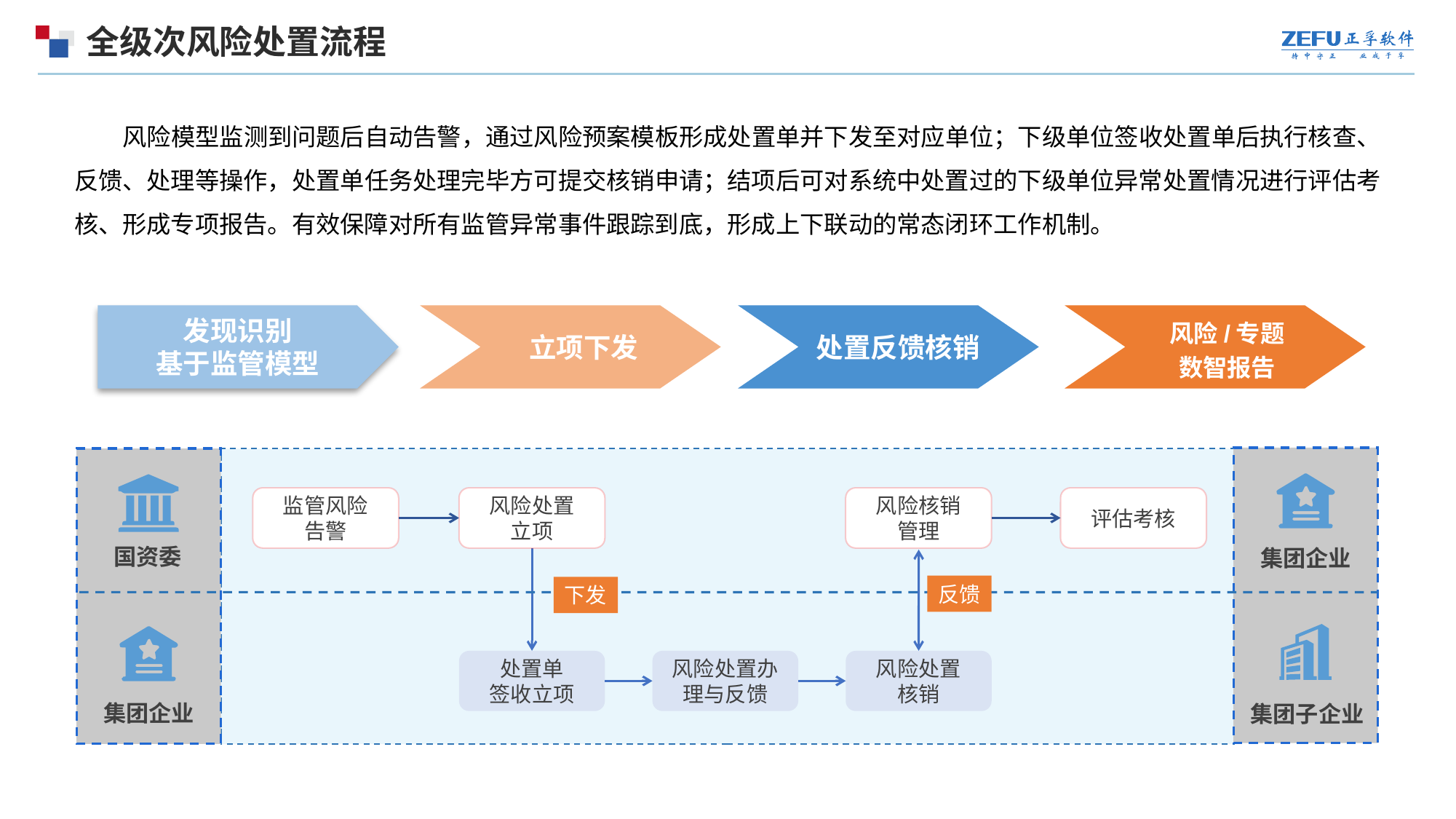

# 全级次风险处置流程
风险模型监测到问题后自动告警，通过风险预案模板形成处置单并下发至对应单位；下级单位签收处置单后执行核查、反馈、处理等操作，处置单任务处理完毕方可提交核销申请；结项后可对系统中处置过的下级单位异常处置情况进行评估考核、形成专项报告。有效保障对所有监管异常事件跟踪到底，形成上下联动的常态闭环工作机制。
发现识别
基于监管模型

立项下发

处置反馈核销

风险/专题
数智报告

监管风险
告警
风险处置
立项
风险核销
管理
评估考核
国资委
集团企业
反馈
下发

处置单
签收立项
风险处置办理与反馈
风险处置
核销
集团企业
集团子企业